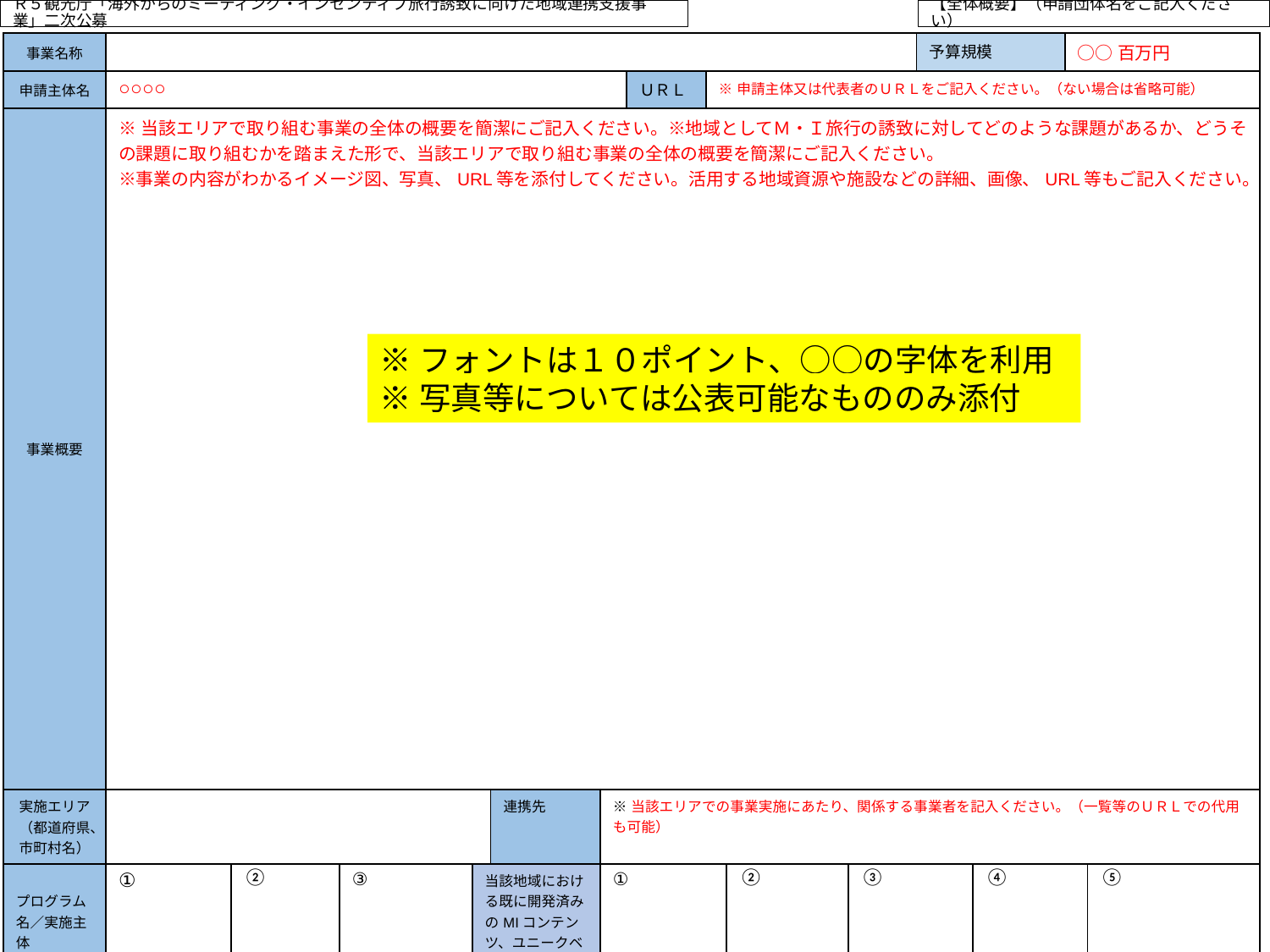

Ｒ５観光庁「海外からのミーティング・インセンティブ旅行誘致に向けた地域連携支援事業」二次公募
【全体概要】（申請団体名をご記入ください）
| 事業名称 |  |  |  |  |  |  |  |  |  |  | 予算規模 |  | ○○百万円 |  |
| --- | --- | --- | --- | --- | --- | --- | --- | --- | --- | --- | --- | --- | --- | --- |
| 申請主体名 | ○○○○ |  |  |  |  |  | ＵＲＬ | ※申請主体又は代表者のＵＲＬをご記入ください。（ない場合は省略可能） |  |  |  |  |  |  |
| 事業概要 | ※当該エリアで取り組む事業の全体の概要を簡潔にご記入ください。※地域としてＭ・Ｉ旅行の誘致に対してどのような課題があるか、どうその課題に取り組むかを踏まえた形で、当該エリアで取り組む事業の全体の概要を簡潔にご記入ください。 ※事業の内容がわかるイメージ図、写真、URL等を添付してください。活用する地域資源や施設などの詳細、画像、URL等もご記入ください。 |  |  |  |  |  |  |  |  |  |  |  |  |  |
| 実施エリア （都道府県、 市町村名） |  |  |  |  | 連携先 | ※当該エリアでの事業実施にあたり、関係する事業者を記入ください。（一覧等のＵＲＬでの代用も可能） | ※当該エリアでの事業実施にあたり、関係する事業者を記入ください。（一覧等のＵＲＬも可能） |  |  |  |  |  |  |  |
| プログラム名／実施主体 | ① | ② | ③ | 当該地域における既に開発済みのMIコンテンツ、ユニークベニュー等 |  | ① |  |  | ② | ③ |  | ④ |  | ⑤ |
※フォントは１０ポイント、○○の字体を利用
※写真等については公表可能なもののみ添付